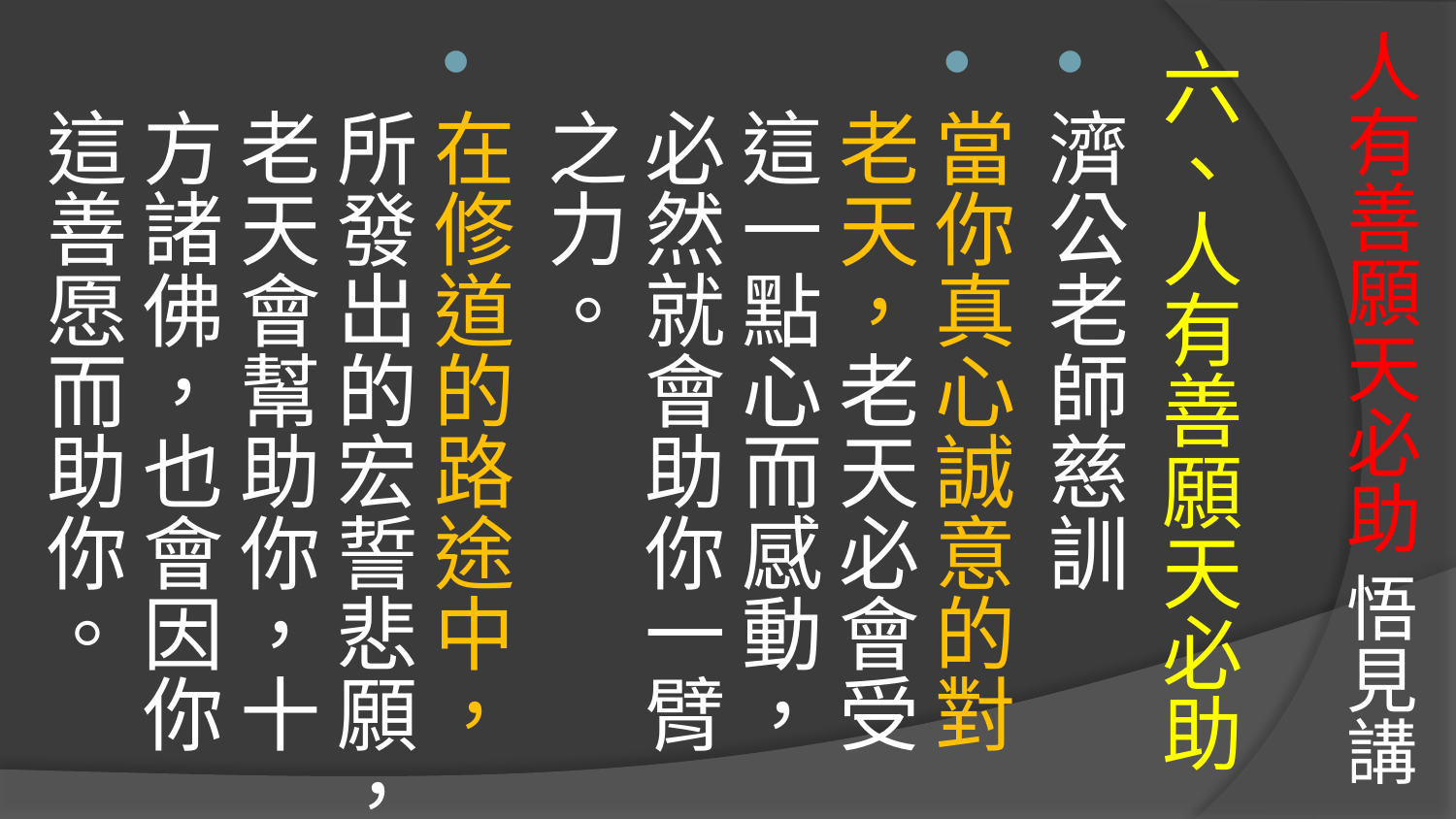

# 人有善願天必助 悟見講
六、人有善願天必助
濟公老師慈訓
當你真心誠意的對老天，老天必會受這一點心而感動，必然就會助你一臂之力。
在修道的路途中，所發出的宏誓悲願，老天會幫助你，十方諸佛，也會因你這善愿而助你。